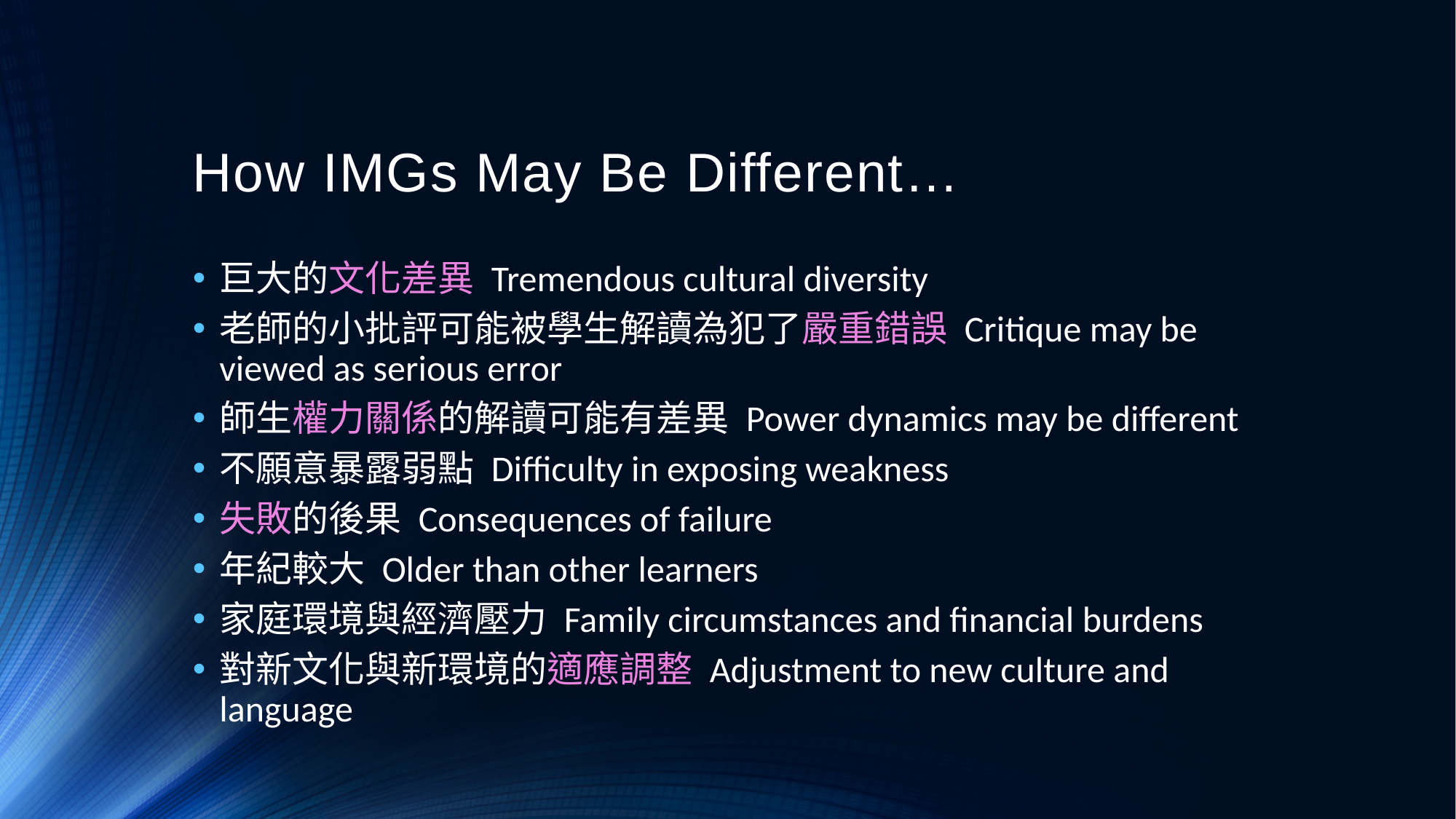

# How IMGs May Be Different…
巨大的文化差異 Tremendous cultural diversity
老師的小批評可能被學生解讀為犯了嚴重錯誤 Critique may be viewed as serious error
師生權力關係的解讀可能有差異 Power dynamics may be different
不願意暴露弱點 Difficulty in exposing weakness
失敗的後果 Consequences of failure
年紀較大 Older than other learners
家庭環境與經濟壓力 Family circumstances and financial burdens
對新文化與新環境的適應調整 Adjustment to new culture and language